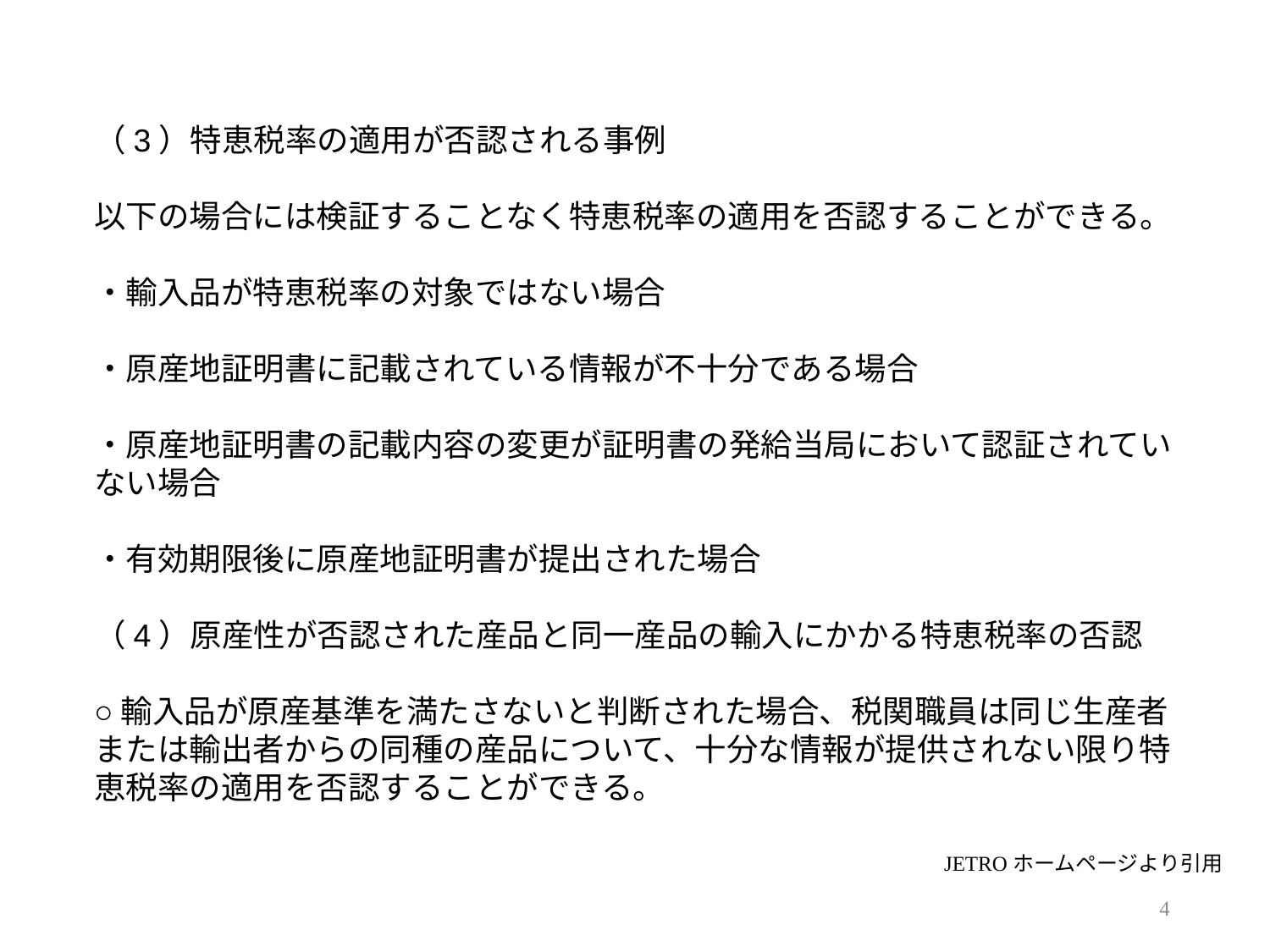

（3）特恵税率の適用が否認される事例

以下の場合には検証することなく特恵税率の適用を否認することができる。

・輸入品が特恵税率の対象ではない場合

・原産地証明書に記載されている情報が不十分である場合

・原産地証明書の記載内容の変更が証明書の発給当局において認証されていない場合

・有効期限後に原産地証明書が提出された場合

（4）原産性が否認された産品と同一産品の輸入にかかる特恵税率の否認

○輸入品が原産基準を満たさないと判断された場合、税関職員は同じ生産者または輸出者からの同種の産品について、十分な情報が提供されない限り特恵税率の適用を否認することができる。
JETROホームページより引用
4